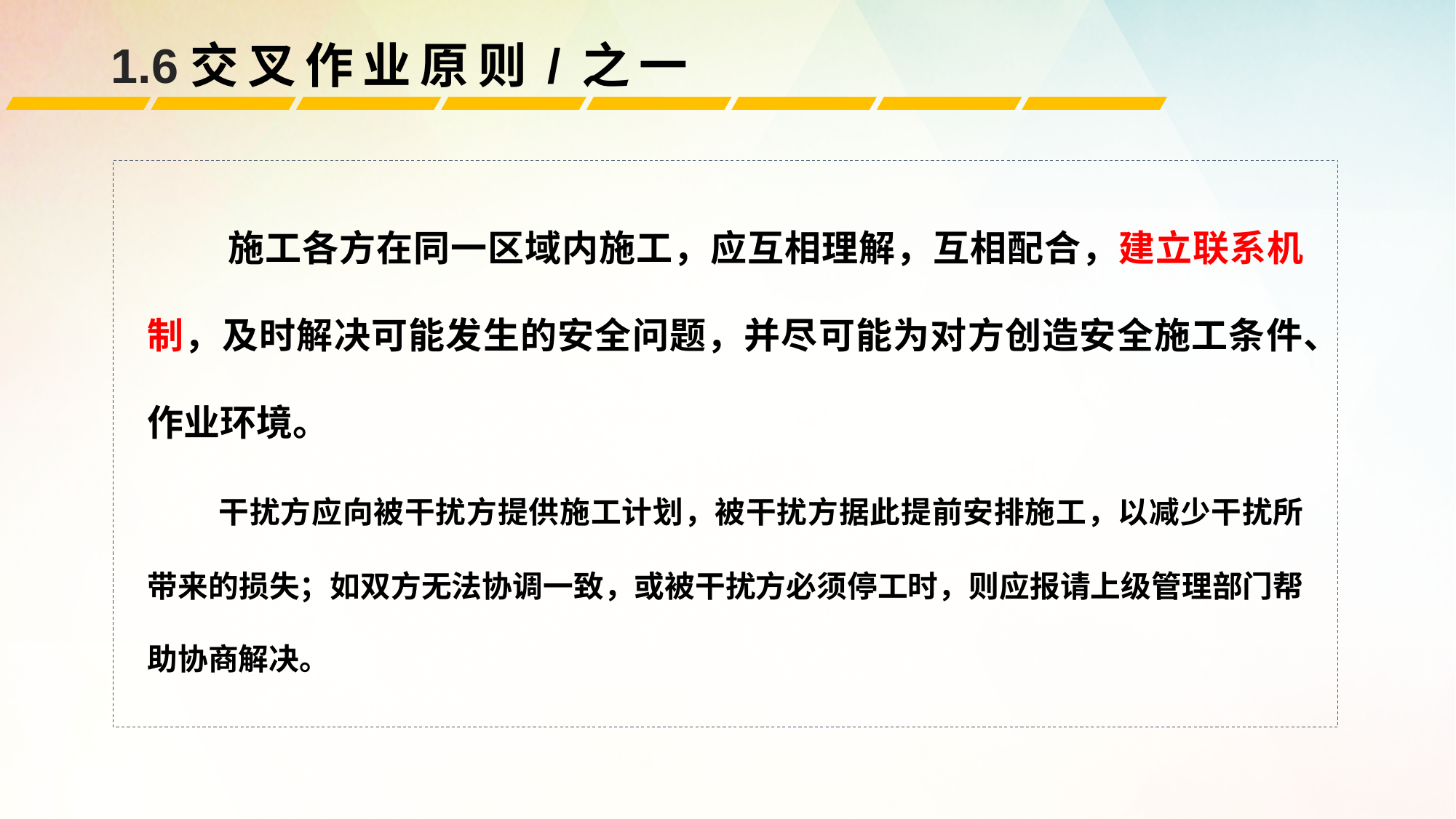

1.6交叉作业原则/之一

        施工各方在同一区域内施工，应互相理解，互相配合，建立联系机制，及时解决可能发生的安全问题，并尽可能为对方创造安全施工条件、作业环境。
       干扰方应向被干扰方提供施工计划，被干扰方据此提前安排施工，以减少干扰所带来的损失；如双方无法协调一致，或被干扰方必须停工时，则应报请上级管理部门帮助协商解决。